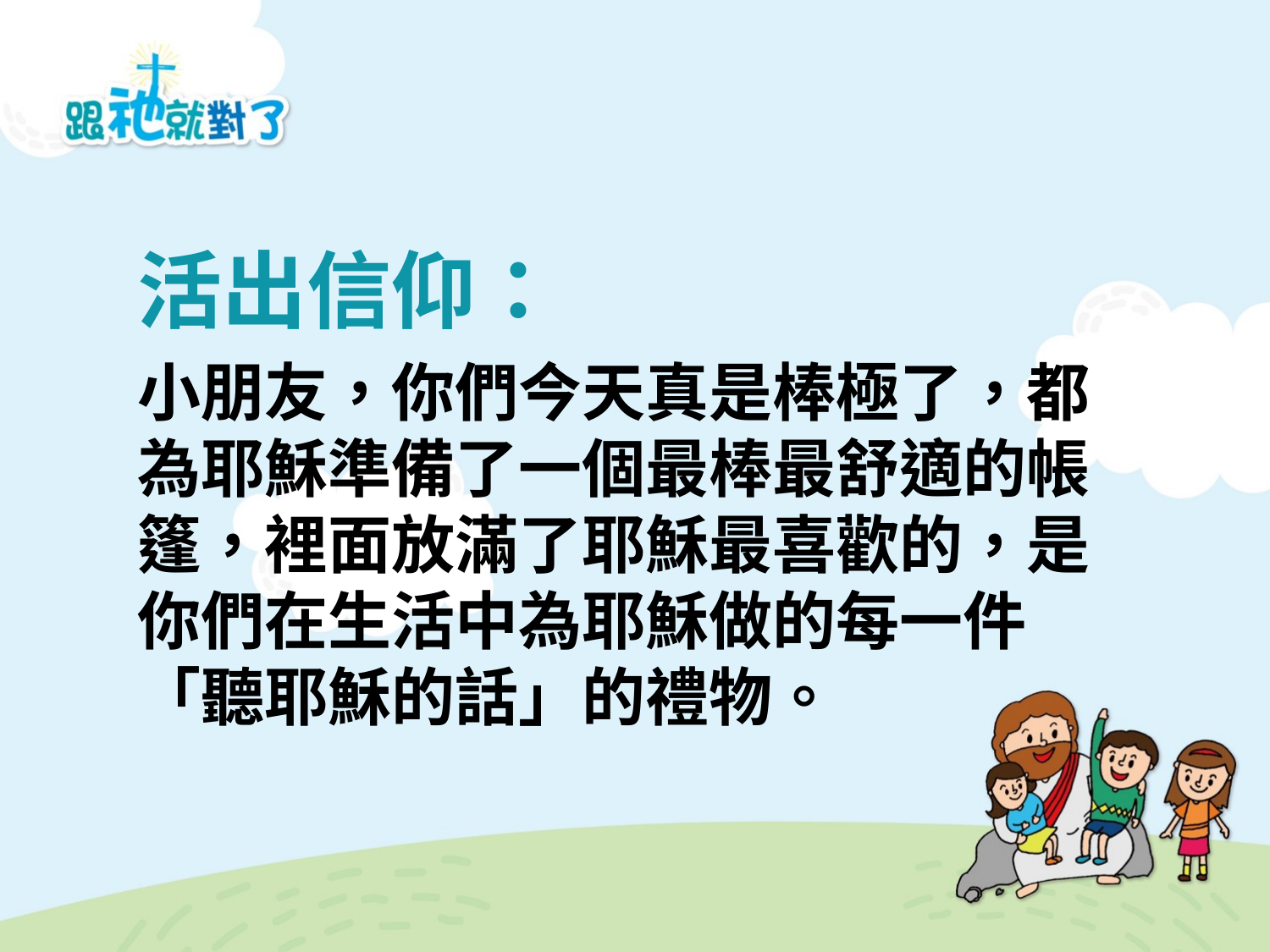

活出信仰：
小朋友，你們今天真是棒極了，都為耶穌準備了一個最棒最舒適的帳篷，裡面放滿了耶穌最喜歡的，是你們在生活中為耶穌做的每一件「聽耶穌的話」的禮物。